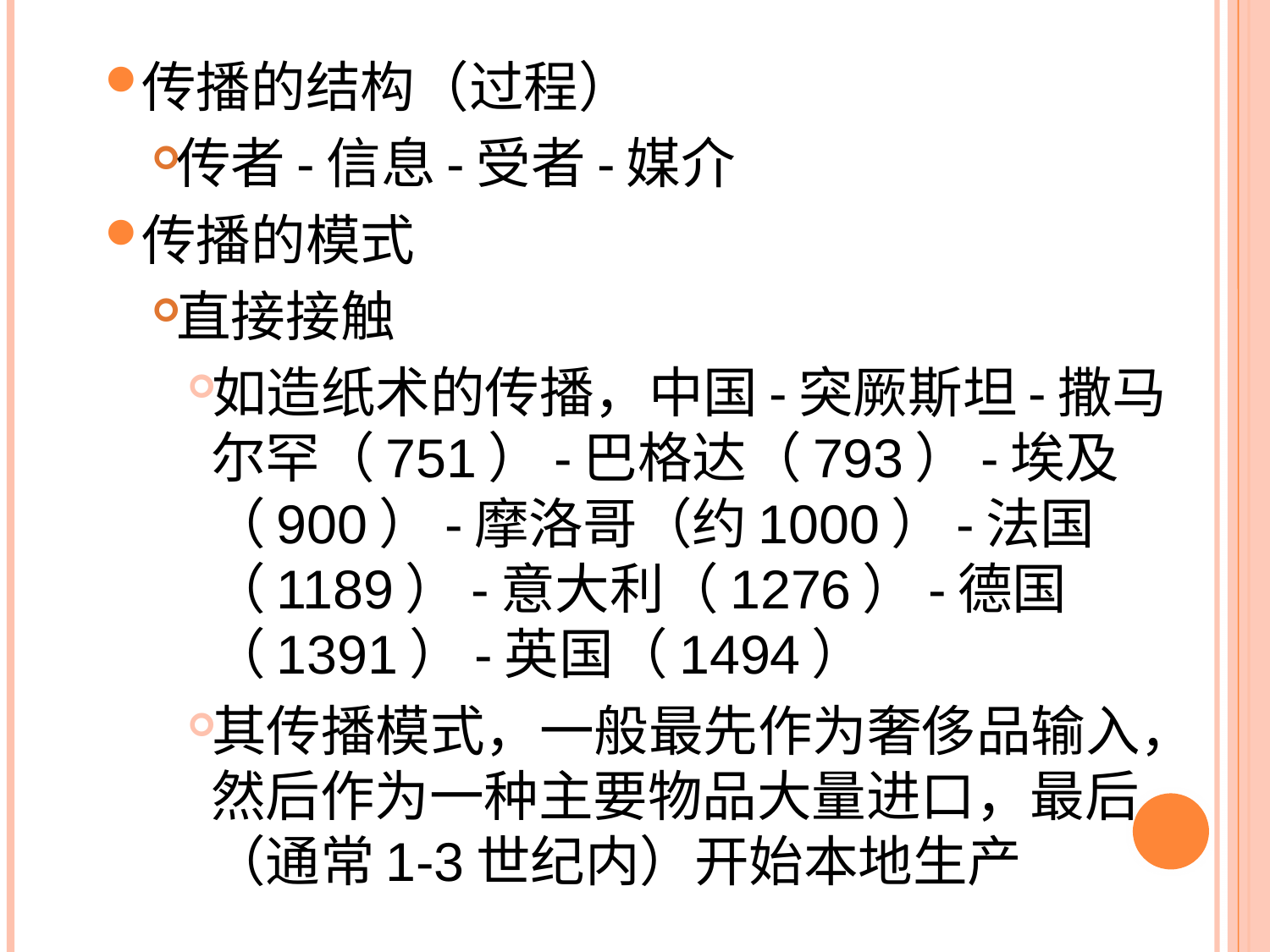

传播的结构（过程）
传者-信息-受者-媒介
传播的模式
直接接触
如造纸术的传播，中国-突厥斯坦-撒马尔罕（751）-巴格达（793）-埃及（900）-摩洛哥（约1000）-法国（1189）-意大利（1276）-德国（1391）-英国（1494）
其传播模式，一般最先作为奢侈品输入，然后作为一种主要物品大量进口，最后（通常1-3世纪内）开始本地生产